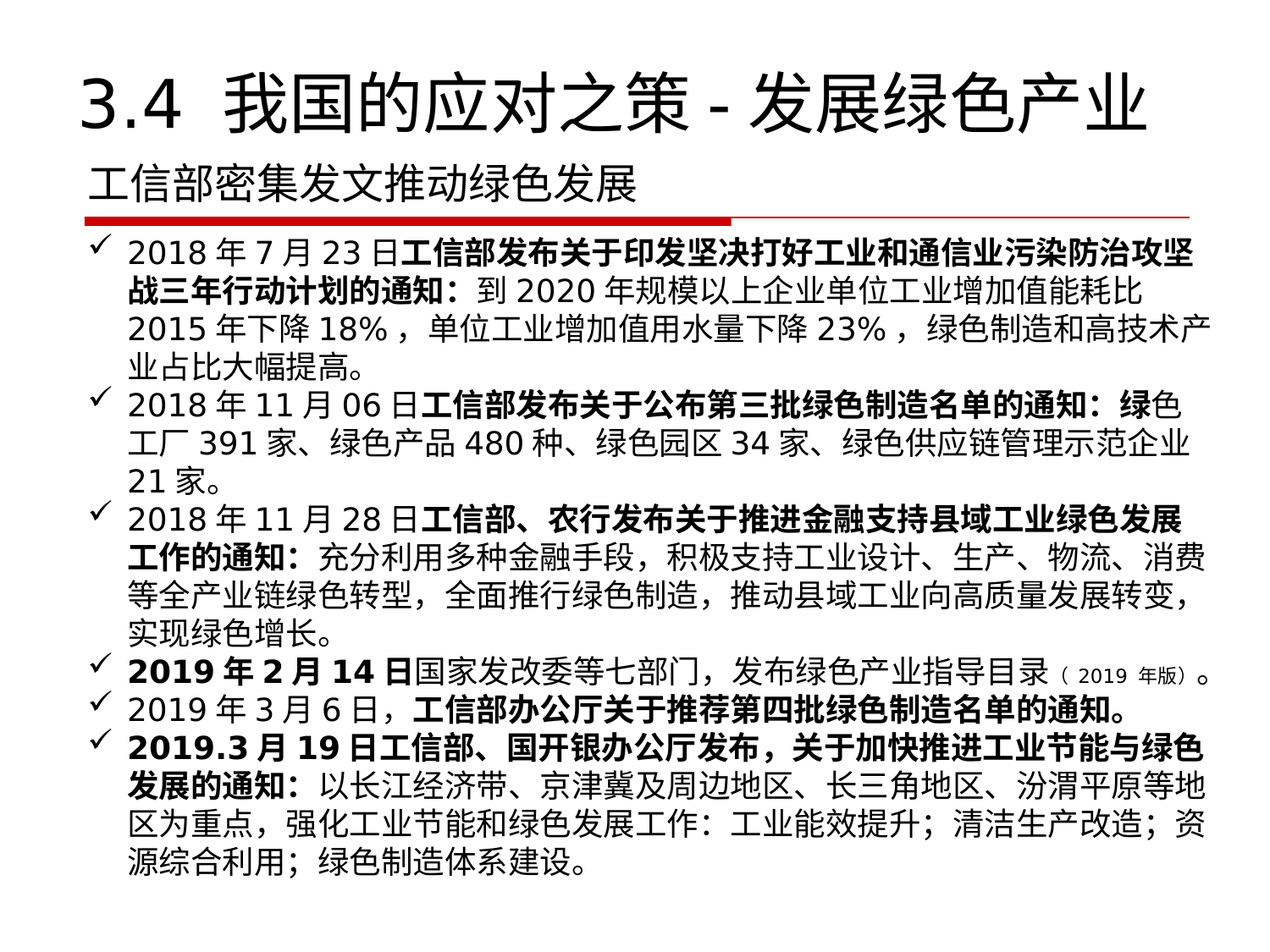

3.4 我国的应对之策-发展绿色产业
# 工信部密集发文推动绿色发展
2018年7月23日工信部发布关于印发坚决打好工业和通信业污染防治攻坚战三年行动计划的通知：到2020年规模以上企业单位工业增加值能耗比2015年下降18%，单位工业增加值用水量下降23%，绿色制造和高技术产业占比大幅提高。
2018年11月06日工信部发布关于公布第三批绿色制造名单的通知：绿色工厂391家、绿色产品480种、绿色园区34家、绿色供应链管理示范企业21家。
2018年11月28日工信部、农行发布关于推进金融支持县域工业绿色发展工作的通知：充分利用多种金融手段，积极支持工业设计、生产、物流、消费等全产业链绿色转型，全面推行绿色制造，推动县域工业向高质量发展转变，实现绿色增长。
2019年2月14日国家发改委等七部门，发布绿色产业指导目录（ 2019 年版）。
2019年3月6日，工信部办公厅关于推荐第四批绿色制造名单的通知。
2019.3月19日工信部、国开银办公厅发布，关于加快推进工业节能与绿色发展的通知：以长江经济带、京津冀及周边地区、长三角地区、汾渭平原等地区为重点，强化工业节能和绿色发展工作：工业能效提升；清洁生产改造；资源综合利用；绿色制造体系建设。

2019/4/18
12